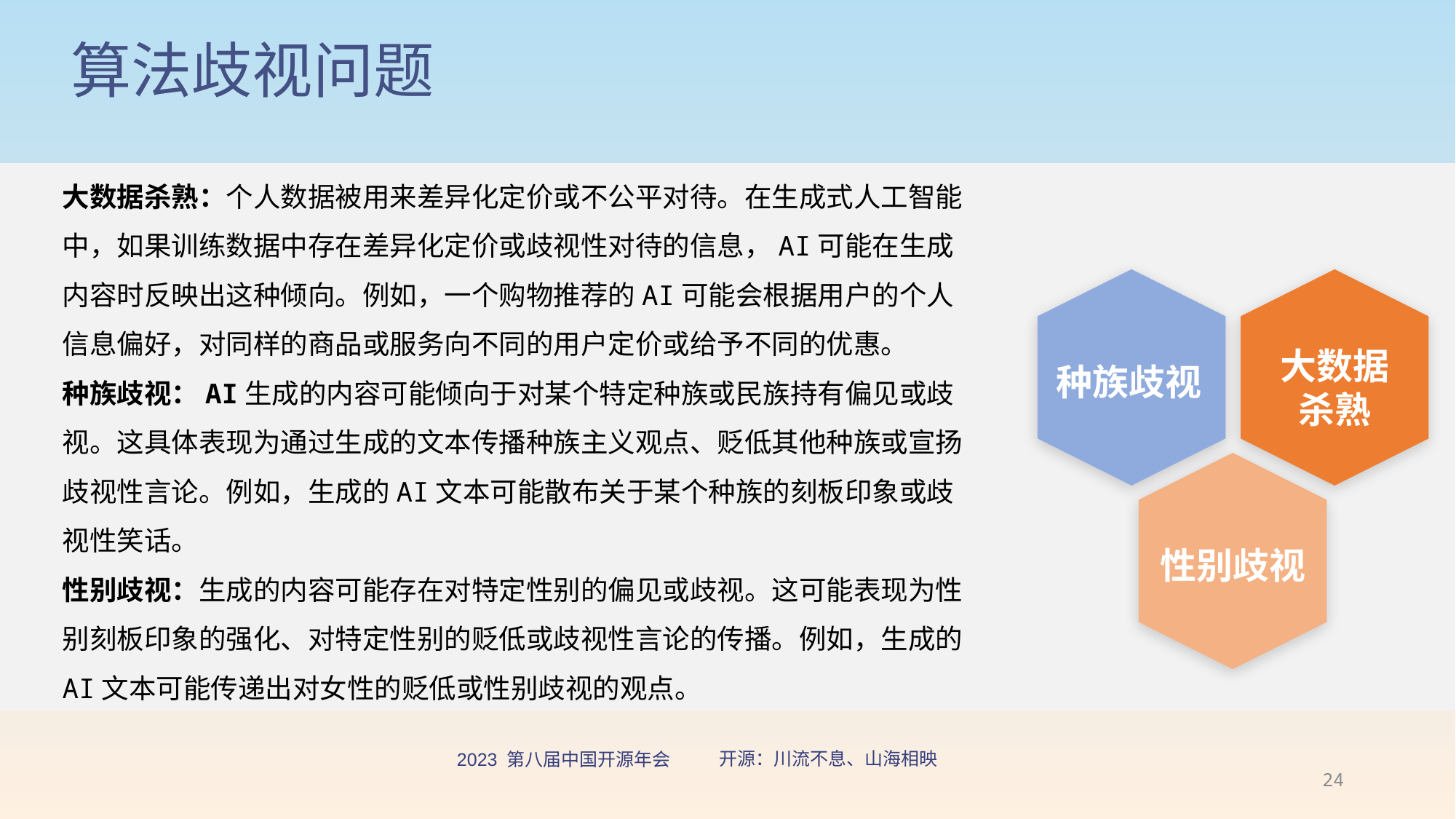

# 算法歧视问题

大数据杀熟：个人数据被用来差异化定价或不公平对待。在生成式人工智能中，如果训练数据中存在差异化定价或歧视性对待的信息，AI可能在生成内容时反映出这种倾向。例如，一个购物推荐的AI可能会根据用户的个人信息偏好，对同样的商品或服务向不同的用户定价或给予不同的优惠。
种族歧视：AI生成的内容可能倾向于对某个特定种族或民族持有偏见或歧视。这具体表现为通过生成的文本传播种族主义观点、贬低其他种族或宣扬歧视性言论。例如，生成的AI文本可能散布关于某个种族的刻板印象或歧视性笑话。
性别歧视：生成的内容可能存在对特定性别的偏见或歧视。这可能表现为性别刻板印象的强化、对特定性别的贬低或歧视性言论的传播。例如，生成的AI文本可能传递出对女性的贬低或性别歧视的观点。

大数据
杀熟
种族歧视

性别歧视
24